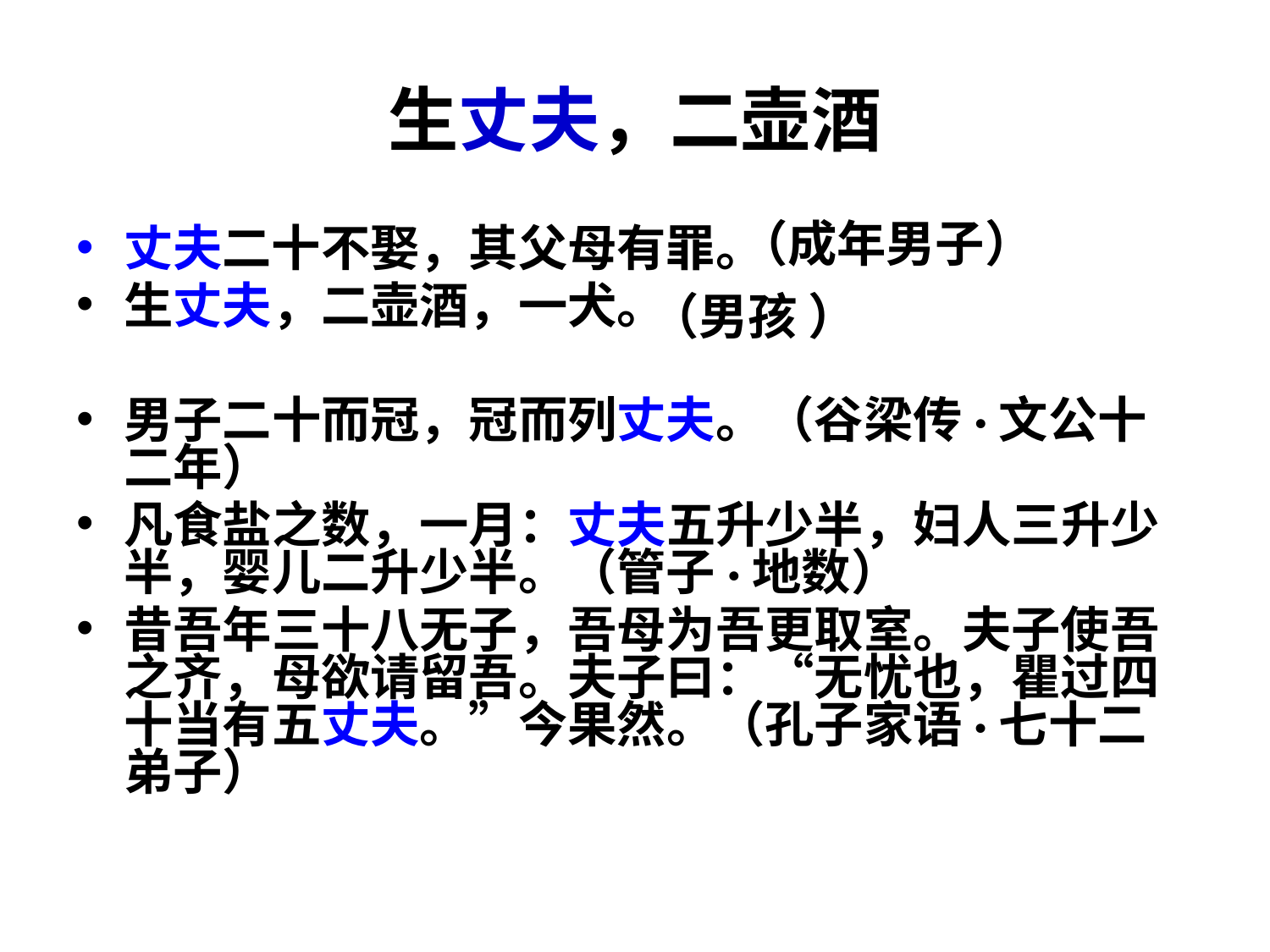

# 生丈夫，二壶酒
（成年男子）
丈夫二十不娶，其父母有罪。
生丈夫，二壶酒，一犬。

男子二十而冠，冠而列丈夫。（谷梁传·文公十二年）
凡食盐之数，一月：丈夫五升少半，妇人三升少半，婴儿二升少半。（管子·地数）
昔吾年三十八无子，吾母为吾更取室。夫子使吾之齐，母欲请留吾。夫子曰：“无忧也，瞿过四十当有五丈夫。”今果然。（孔子家语·七十二弟子）
（男孩 ）